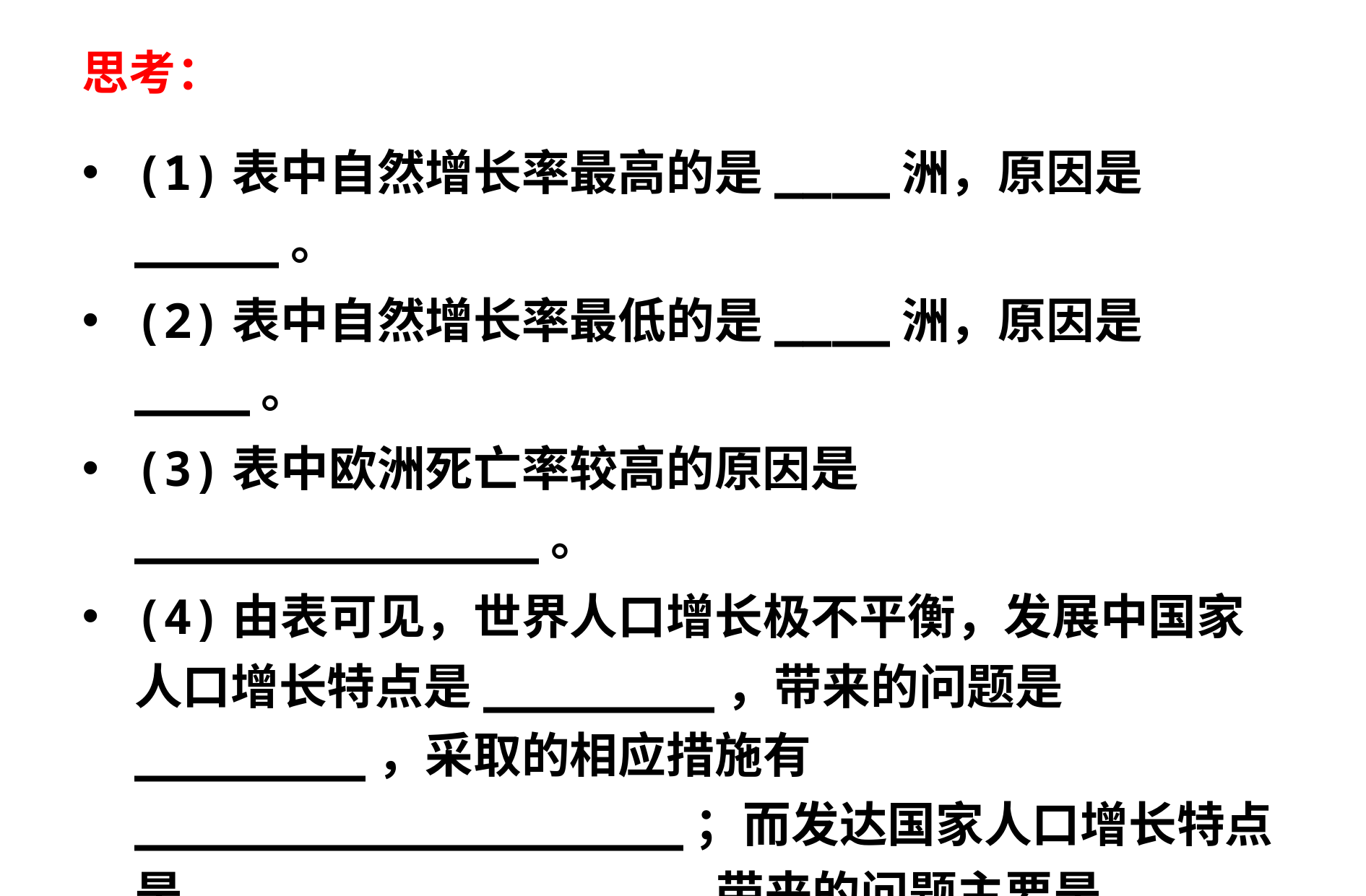

# 思考：
(1)表中自然增长率最高的是____洲，原因是_____。
(2)表中自然增长率最低的是____洲，原因是____。
(3)表中欧洲死亡率较高的原因是______________。
(4)由表可见，世界人口增长极不平衡，发展中国家人口增长特点是________，带来的问题是________，采取的相应措施有___________________；而发达国家人口增长特点是________________，带来的问题主要是____________，采取的措施主要有________________。